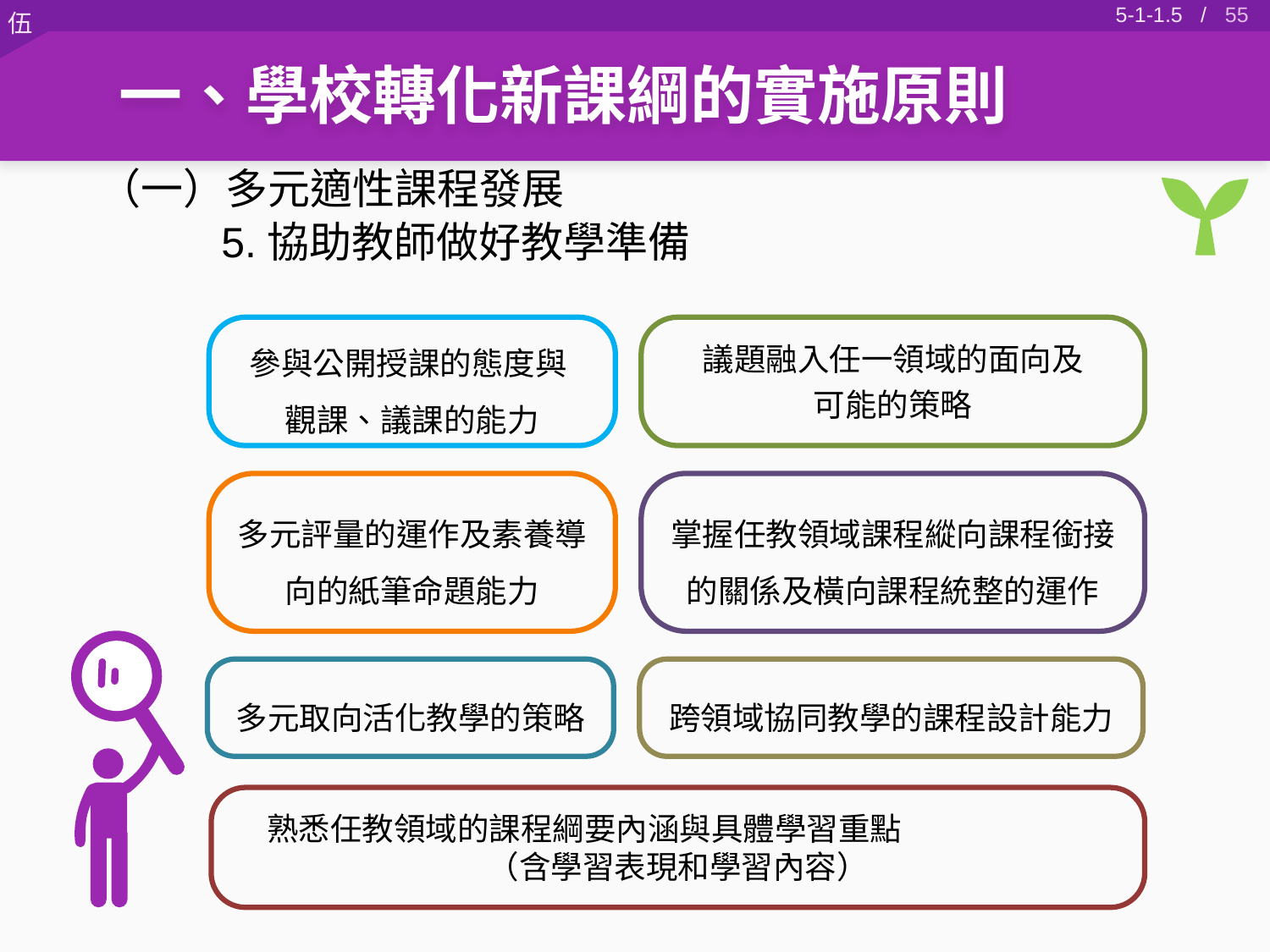

55
5-1-1.5   /
一、學校轉化新課綱的實施原則
（一）多元適性課程發展

5.協助教師做好教學準備
參與公開授課的態度與  觀課、議課的能力
議題融入任一領域的面向及
可能的策略
多元評量的運作及素養導向的紙筆命題能力
掌握任教領域課程縱向課程銜接的關係及橫向課程統整的運作

多元取向活化教學的策略
跨領域協同教學的課程設計能力
熟悉任教領域的課程綱要內涵與具體學習重點                           （含學習表現和學習內容）